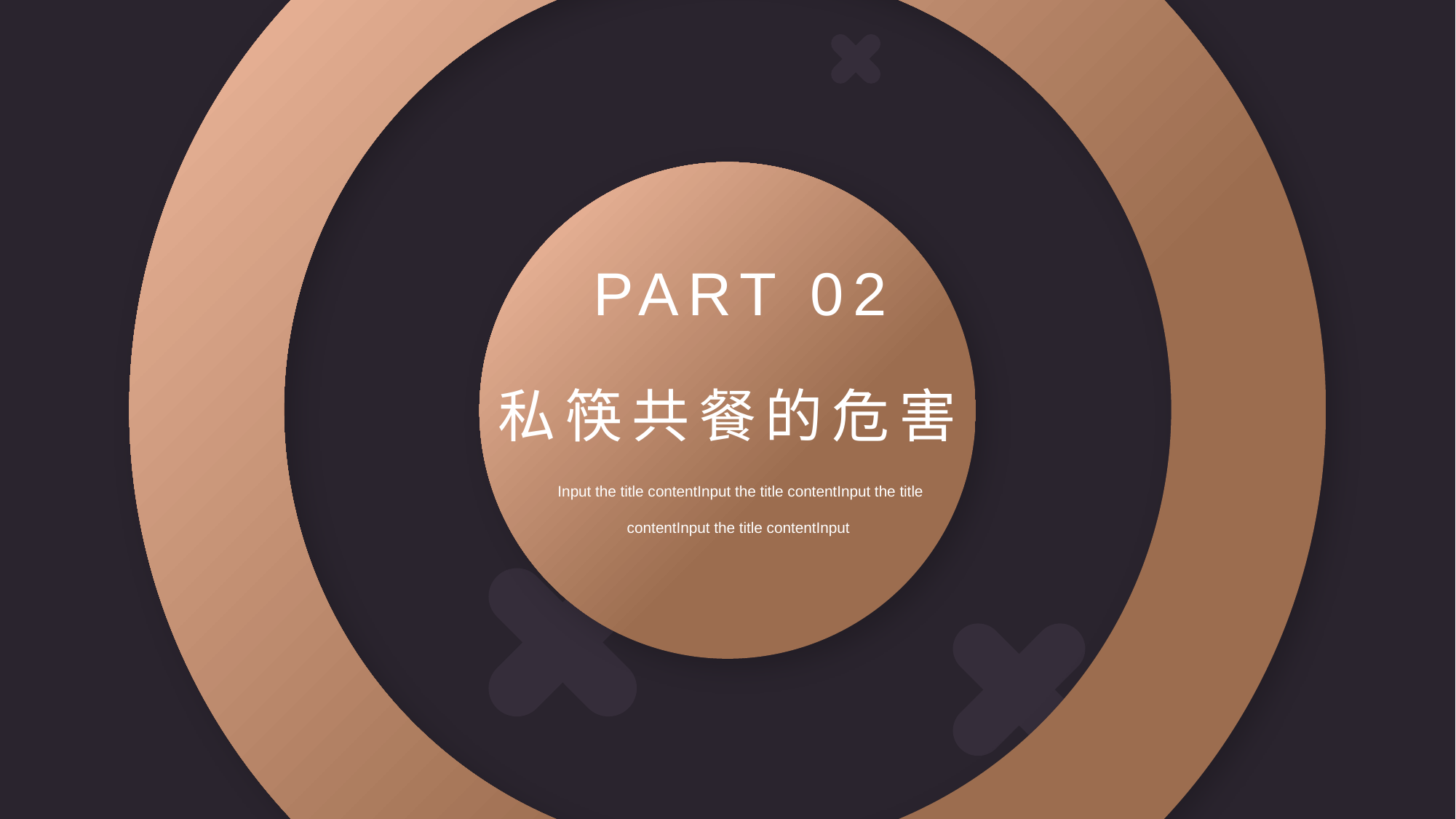

PART 02
私筷共餐的危害
Input the title contentInput the title contentInput the title contentInput the title contentInput